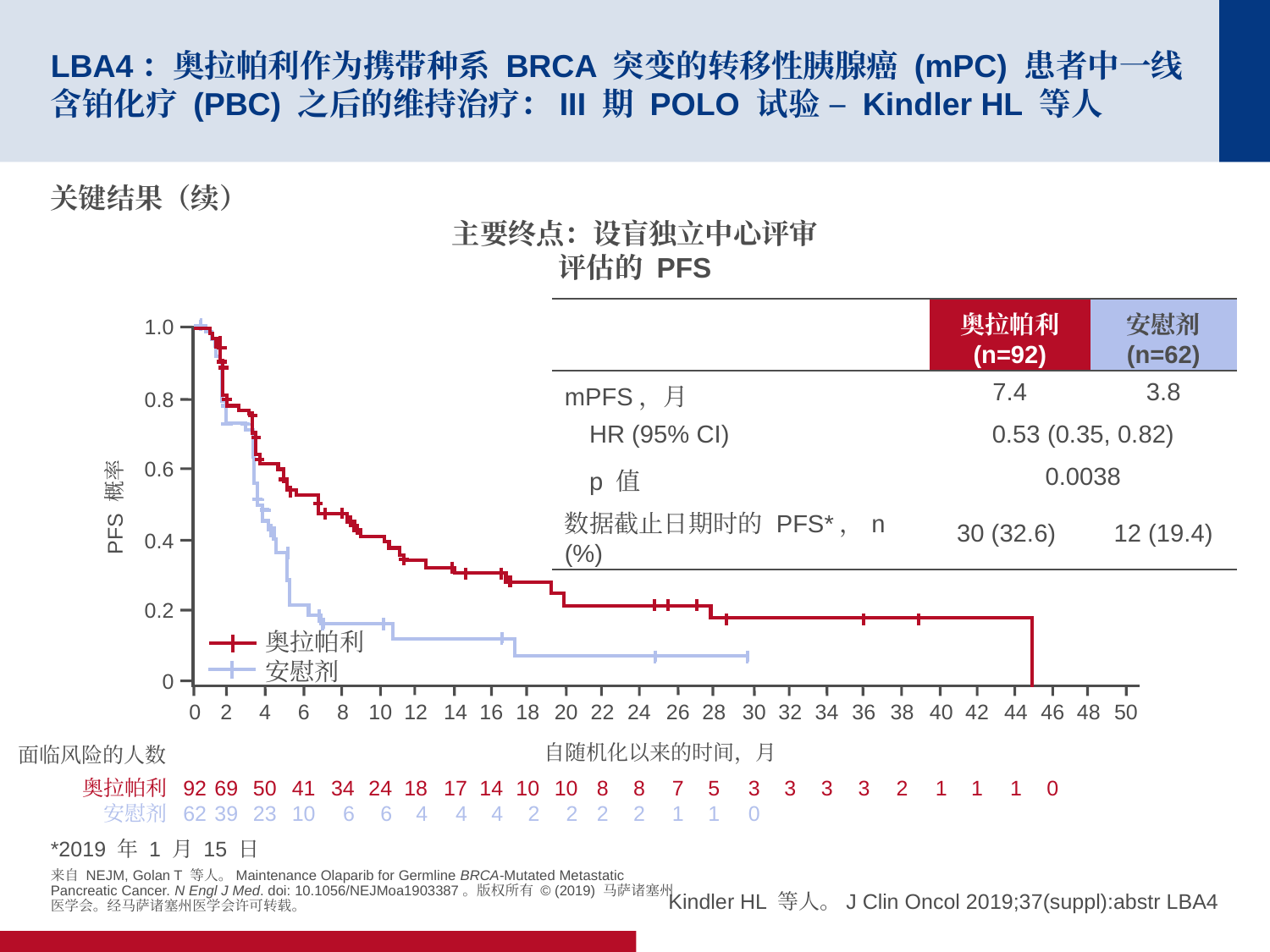

# LBA4：奥拉帕利作为携带种系 BRCA 突变的转移性胰腺癌 (mPC) 患者中一线含铂化疗 (PBC) 之后的维持治疗：III 期 POLO 试验 – Kindler HL 等人
关键结果（续）
主要终点：设盲独立中心评审
评估的 PFS
|  | 奥拉帕利 (n=92) | 安慰剂 (n=62) |
| --- | --- | --- |
| mPFS，月 | 7.4 | 3.8 |
| HR (95% CI) | 0.53 (0.35, 0.82) |  |
| p 值 | 0.0038 |  |
| 数据截止日期时的 PFS\*，n (%) | 30 (32.6) | 12 (19.4) |
1.0

0.8

0.6

PFS 概率
0.4

0.2

奥拉帕利
安慰剂
0

0

92
62
2

69
39
4

50
23
6

41
10
8

34
6
10

24
6
12

18
4
14

17
4
16

14
4
18

10
2
20

10
2
22

8
2
24

8
2
26

7
1
28

5
1
30

3
0
32

3
34

3
36

3
38

2
40

1
42

1
44

1
46

0
48

50
自随机化以来的时间，月
面临风险的人数

奥拉帕利
安慰剂
*2019 年 1 月 15 日
来自 NEJM, Golan T 等人。Maintenance Olaparib for Germline BRCA-Mutated Metastatic Pancreatic Cancer. N Engl J Med. doi: 10.1056/NEJMoa1903387。版权所有 © (2019) 马萨诸塞州医学会。经马萨诸塞州医学会许可转载。
Kindler HL 等人。J Clin Oncol 2019;37(suppl):abstr LBA4